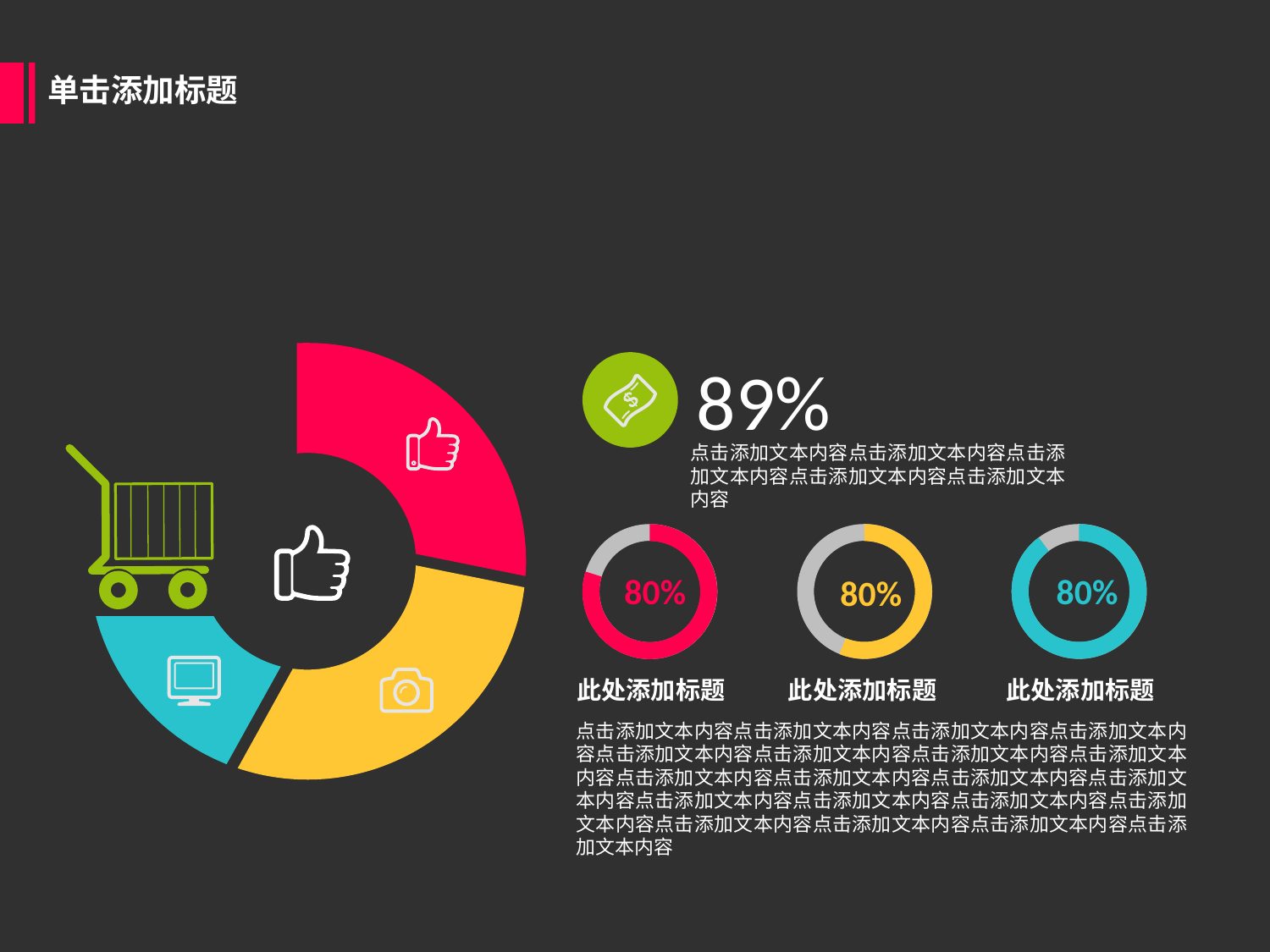

单击添加标题

89%

点击添加文本内容点击添加文本内容点击添加文本内容点击添加文本内容点击添加文本内容

80%
80%
80%

此处添加标题
此处添加标题
此处添加标题

点击添加文本内容点击添加文本内容点击添加文本内容点击添加文本内容点击添加文本内容点击添加文本内容点击添加文本内容点击添加文本内容点击添加文本内容点击添加文本内容点击添加文本内容点击添加文本内容点击添加文本内容点击添加文本内容点击添加文本内容点击添加文本内容点击添加文本内容点击添加文本内容点击添加文本内容点击添加文本内容